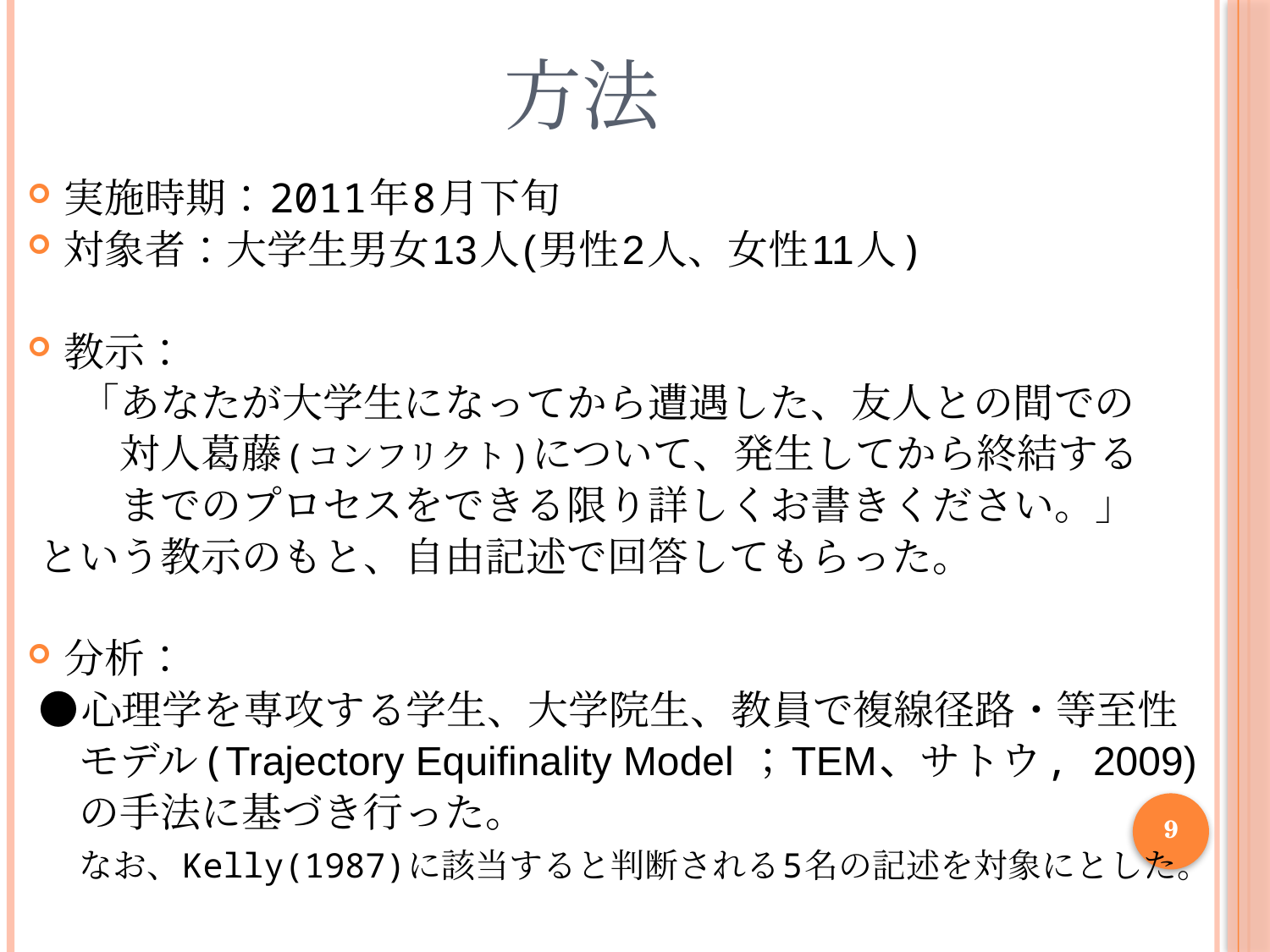

# 方法
実施時期：2011年8月下旬
対象者：大学生男女13人(男性2人、女性11人)

教示：
　「あなたが大学生になってから遭遇した、友人との間での
　　対人葛藤(コンフリクト)について、発生してから終結する
　　までのプロセスをできる限り詳しくお書きください。」
という教示のもと、自由記述で回答してもらった。

分析：
●心理学を専攻する学生、大学院生、教員で複線径路・等至性
　モデル(Trajectory Equifinality Model ；TEM、サトウ, 2009)
　の手法に基づき行った。
　なお、Kelly(1987)に該当すると判断される5名の記述を対象にとした。

9